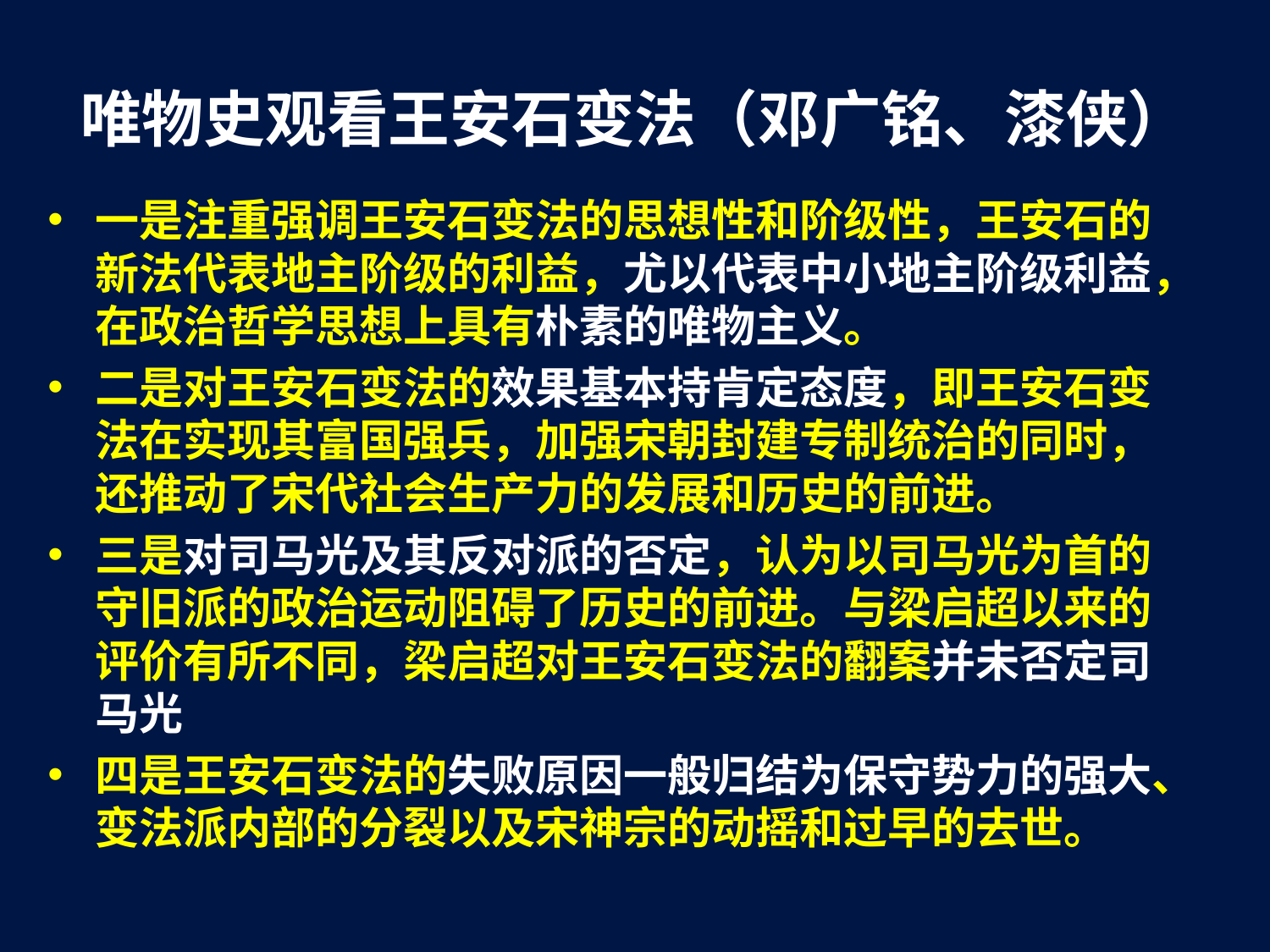

# 唯物史观看王安石变法（邓广铭、漆侠）
一是注重强调王安石变法的思想性和阶级性，王安石的新法代表地主阶级的利益，尤以代表中小地主阶级利益，在政治哲学思想上具有朴素的唯物主义。
二是对王安石变法的效果基本持肯定态度，即王安石变法在实现其富国强兵，加强宋朝封建专制统治的同时，还推动了宋代社会生产力的发展和历史的前进。
三是对司马光及其反对派的否定，认为以司马光为首的守旧派的政治运动阻碍了历史的前进。与梁启超以来的评价有所不同，梁启超对王安石变法的翻案并未否定司马光
四是王安石变法的失败原因一般归结为保守势力的强大、变法派内部的分裂以及宋神宗的动摇和过早的去世。